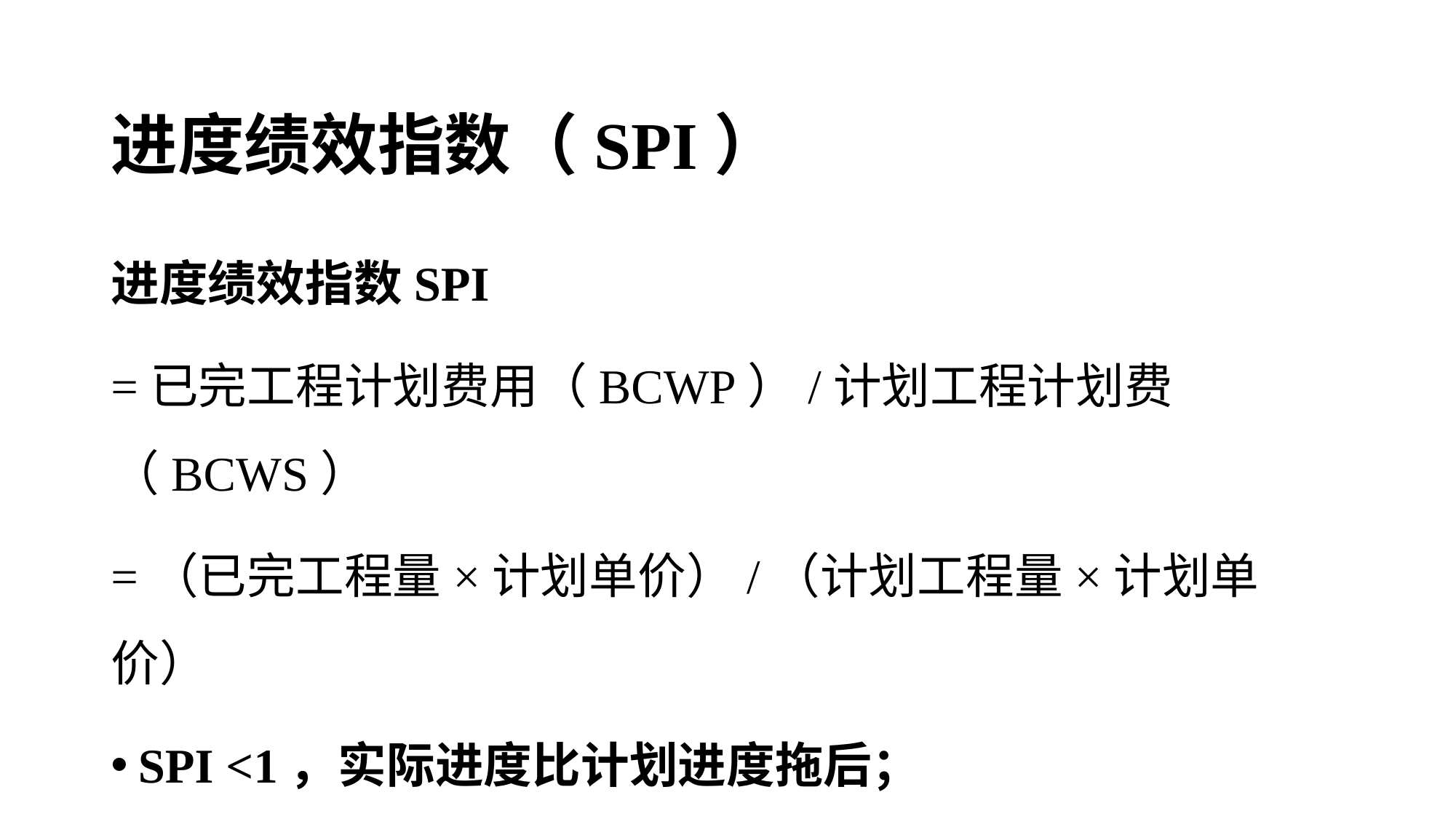

# 进度绩效指数（SPI）
进度绩效指数SPI
=已完工程计划费用（BCWP）/计划工程计划费（BCWS）
=（已完工程量×计划单价）/（计划工程量×计划单价）
SPI <1，实际进度比计划进度拖后；
SPI >1，实际进度比计划进度快。